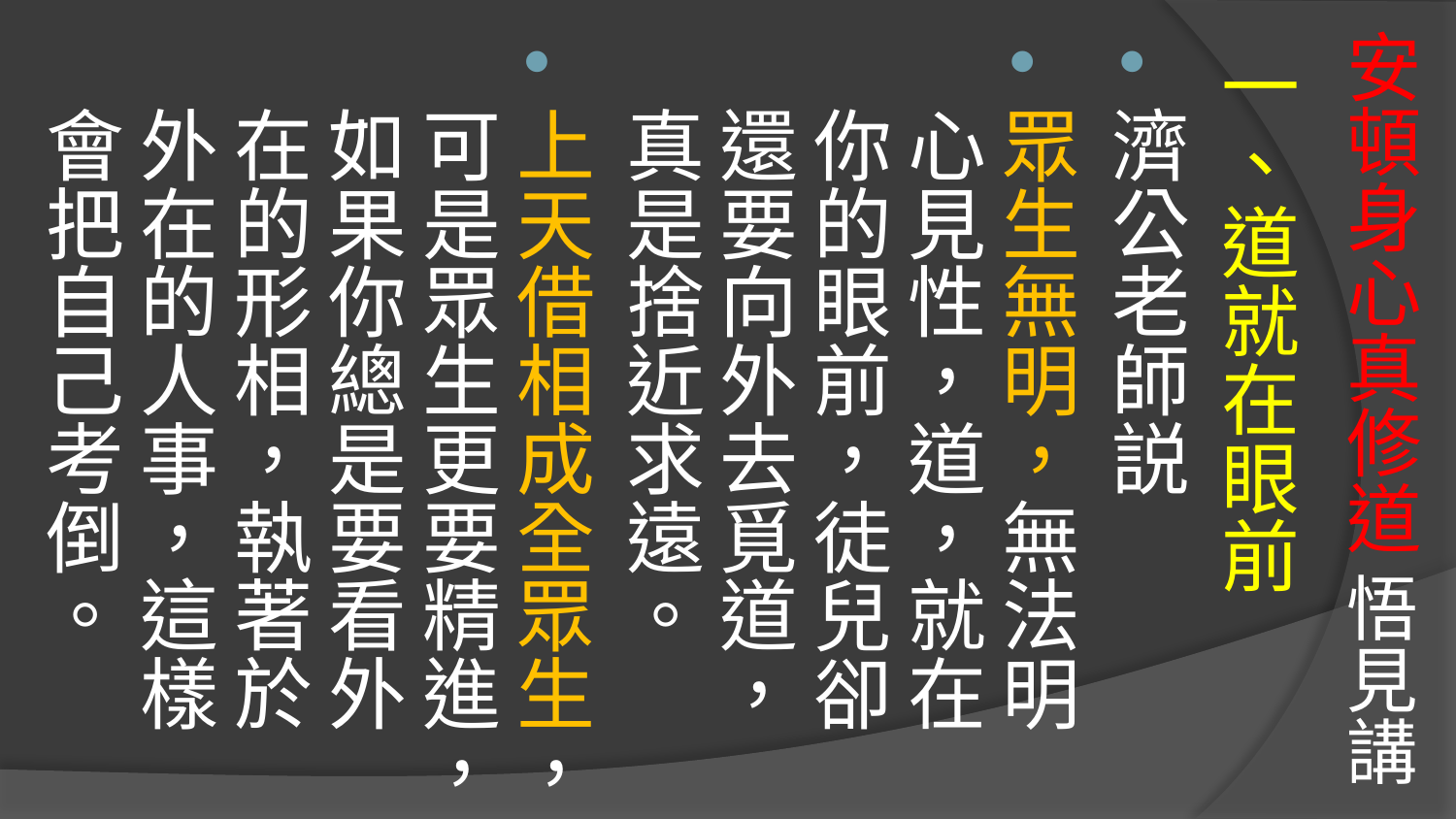

# 安頓身心真修道 悟見講
一、道就在眼前
濟公老師説
眾生無明，無法明心見性，道，就在你的眼前，徒兒卻還要向外去覓道，真是捨近求遠。
上天借相成全眾生，可是眾生更要精進，如果你總是要看外在的形相，執著於外在的人事，這樣會把自己考倒。